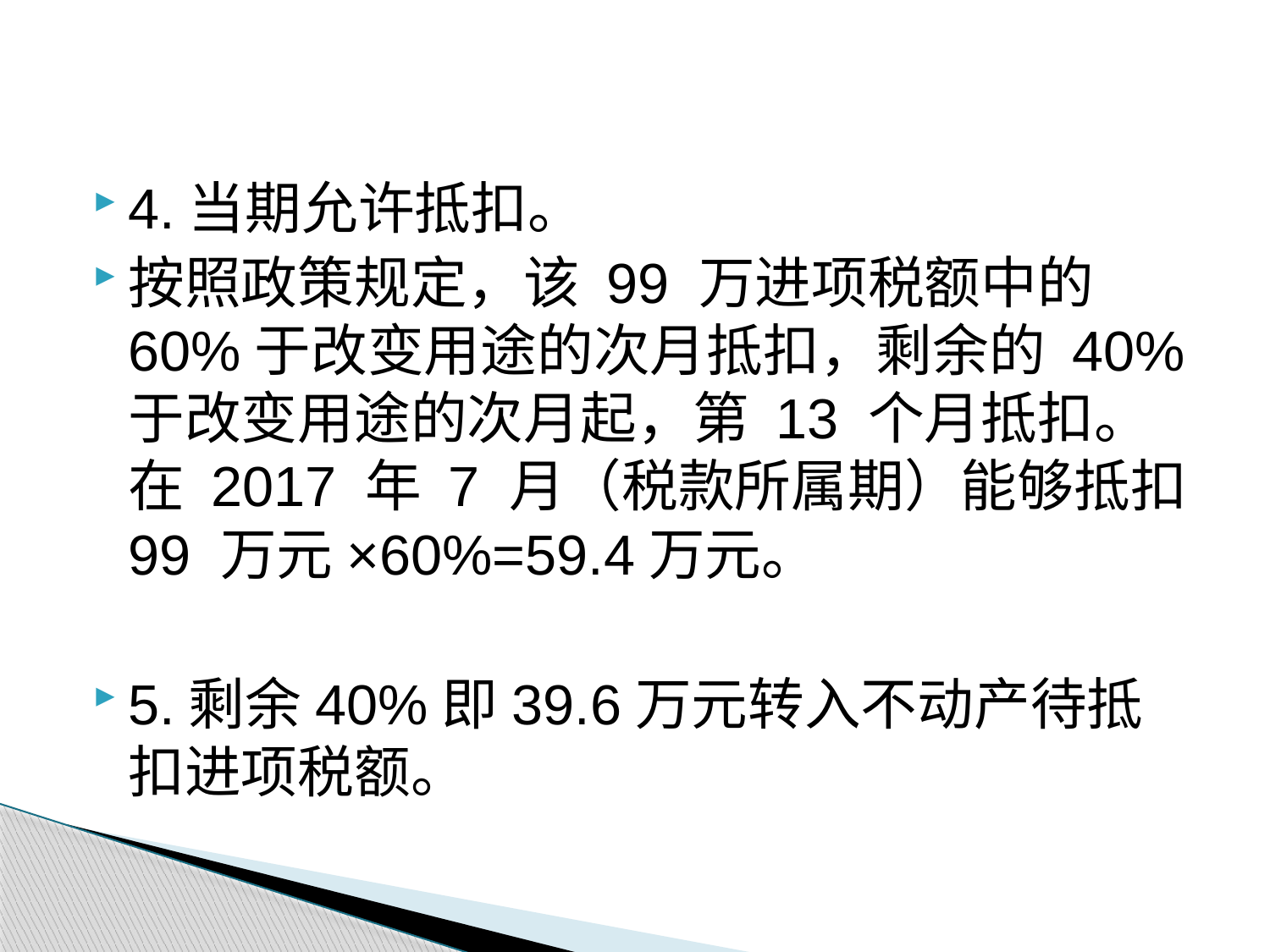

4.当期允许抵扣。
按照政策规定，该 99 万进项税额中的 60%于改变用途的次月抵扣，剩余的 40%于改变用途的次月起，第 13 个月抵扣。在 2017 年 7 月（税款所属期）能够抵扣 99 万元×60%=59.4万元。

5.剩余40%即39.6万元转入不动产待抵扣进项税额。